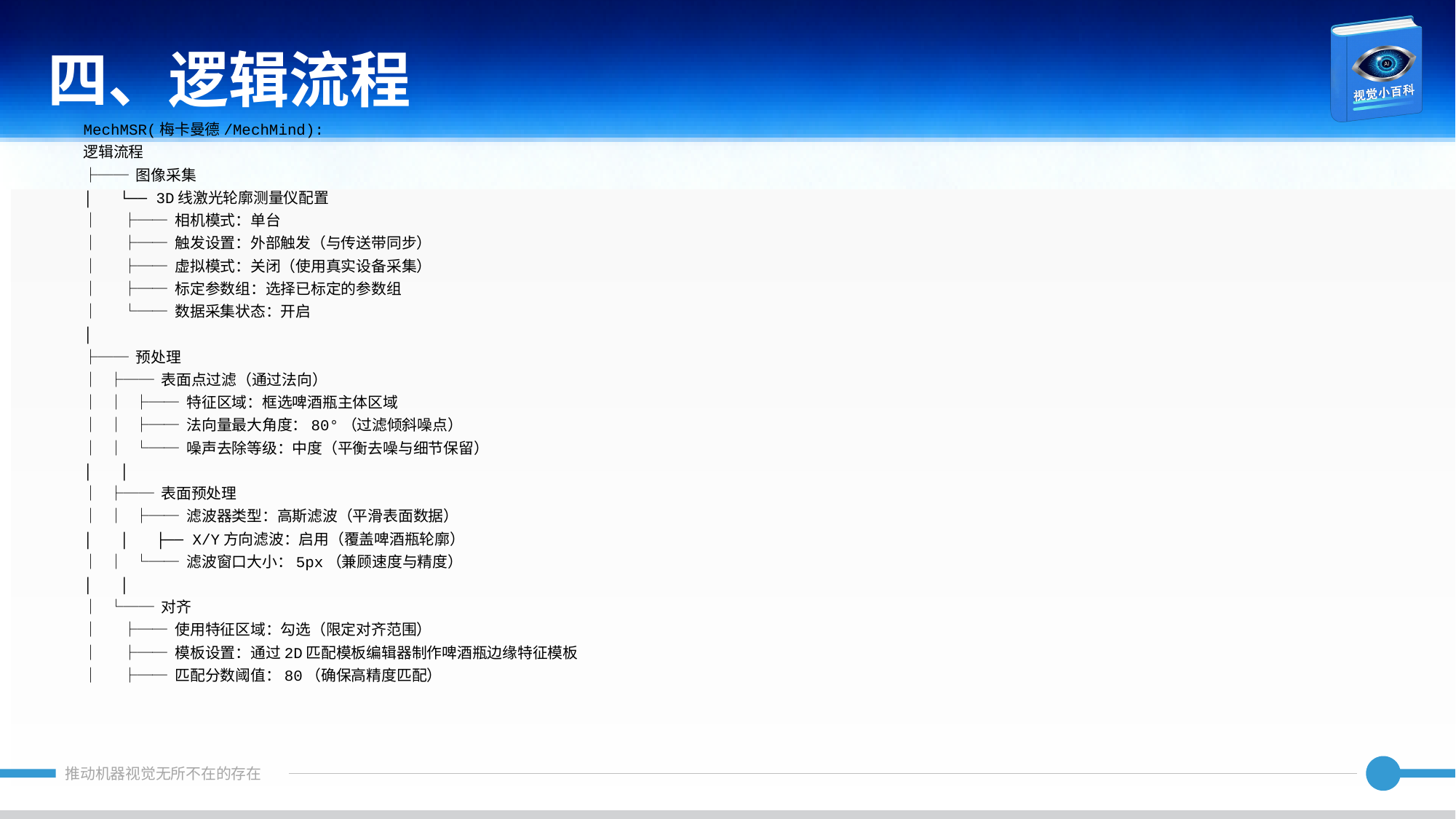

四、逻辑流程

MechMSR(梅卡曼德/MechMind):
逻辑流程
├── 图像采集
│   └── 3D线激光轮廓测量仪配置
│       ├── 相机模式：单台
│       ├── 触发设置：外部触发（与传送带同步）
│       ├── 虚拟模式：关闭（使用真实设备采集）
│       ├── 标定参数组：选择已标定的参数组
│       └── 数据采集状态：开启
│
├── 预处理
│   ├── 表面点过滤（通过法向）
│   │   ├── 特征区域：框选啤酒瓶主体区域
│   │   ├── 法向量最大角度：80°（过滤倾斜噪点）
│   │   └── 噪声去除等级：中度（平衡去噪与细节保留）
│   │
│   ├── 表面预处理
│   │   ├── 滤波器类型：高斯滤波（平滑表面数据）
│   │   ├── X/Y方向滤波：启用（覆盖啤酒瓶轮廓）
│   │   └── 滤波窗口大小：5px（兼顾速度与精度）
│   │
│   └── 对齐
│       ├── 使用特征区域：勾选（限定对齐范围）
│       ├── 模板设置：通过2D匹配模板编辑器制作啤酒瓶边缘特征模板
│       ├── 匹配分数阈值：80（确保高精度匹配）
9